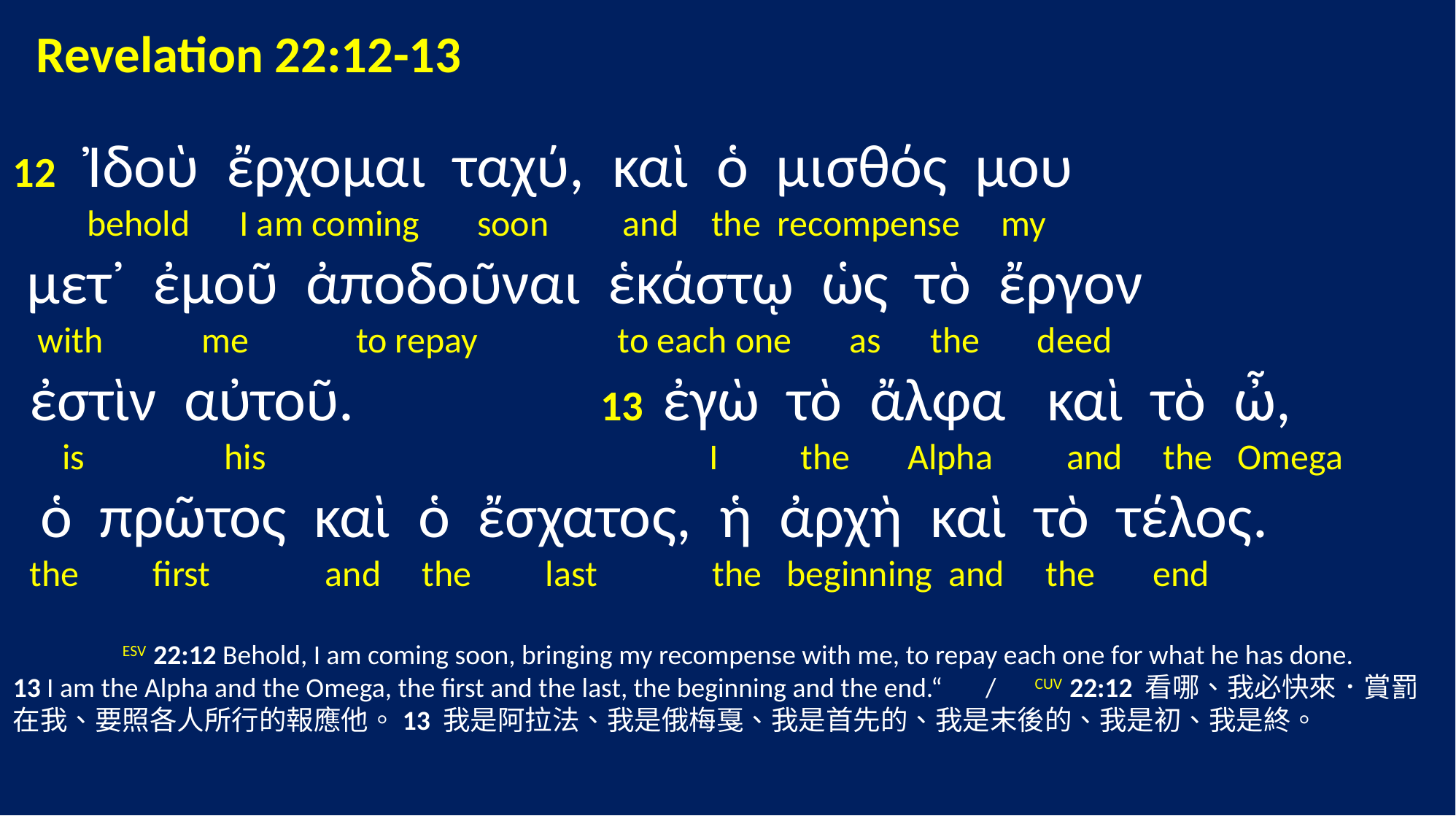

Revelation 22:12-13

12   Ἰδοὺ  ἔρχομαι  ταχύ,  καὶ  ὁ  μισθός  μου
         behold      I am coming       soon         and    the  recompense     my
 μετ᾽  ἐμοῦ  ἀποδοῦναι  ἑκάστῳ  ὡς  τὸ  ἔργον
   with            me             to repay                 to each one       as      the       deed
  ἐστὶν  αὐτοῦ.                  13  ἐγὼ  τὸ  ἄλφα   καὶ  τὸ  ὦ,
      is                 his                                                      I          the       Alpha         and     the   Omega
  ὁ  πρῶτος  καὶ  ὁ  ἔσχατος,  ἡ  ἀρχὴ  καὶ  τὸ  τέλος.
  the         first              and     the         last              the   beginning  and     the       end

	ESV  22:12 Behold, I am coming soon, bringing my recompense with me, to repay each one for what he has done.
13 I am the Alpha and the Omega, the first and the last, the beginning and the end.“       /      CUV  22:12 看哪、我必快來．賞罰在我、要照各人所行的報應他。13 我是阿拉法、我是俄梅戛、我是首先的、我是末後的、我是初、我是終。